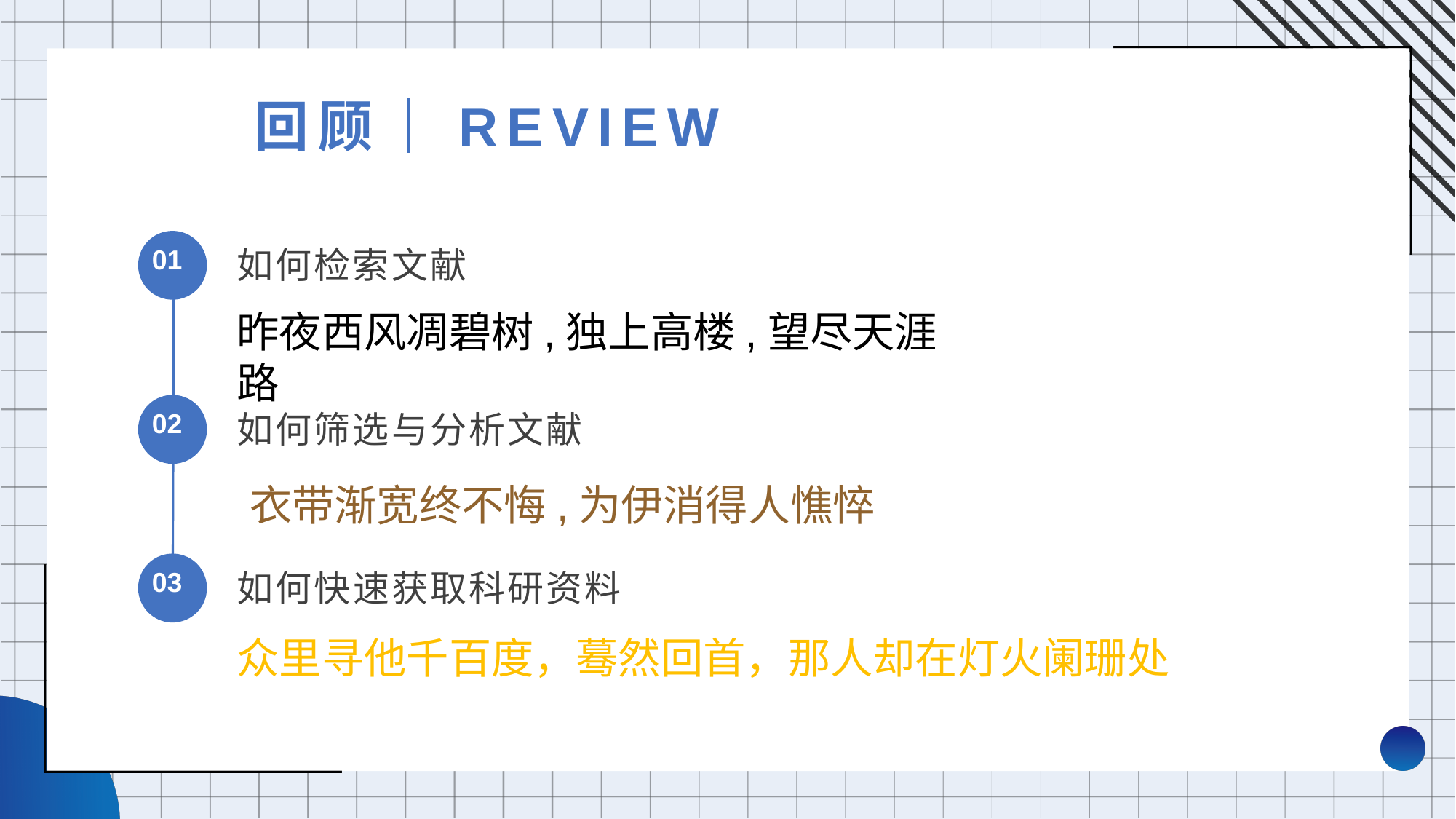

回顾｜REVIEW

01
如何检索文献
昨夜西风凋碧树,独上高楼,望尽天涯路

02
如何筛选与分析文献
衣带渐宽终不悔,为伊消得人憔悴

03
如何快速获取科研资料
众里寻他千百度，蓦然回首，那人却在灯火阑珊处